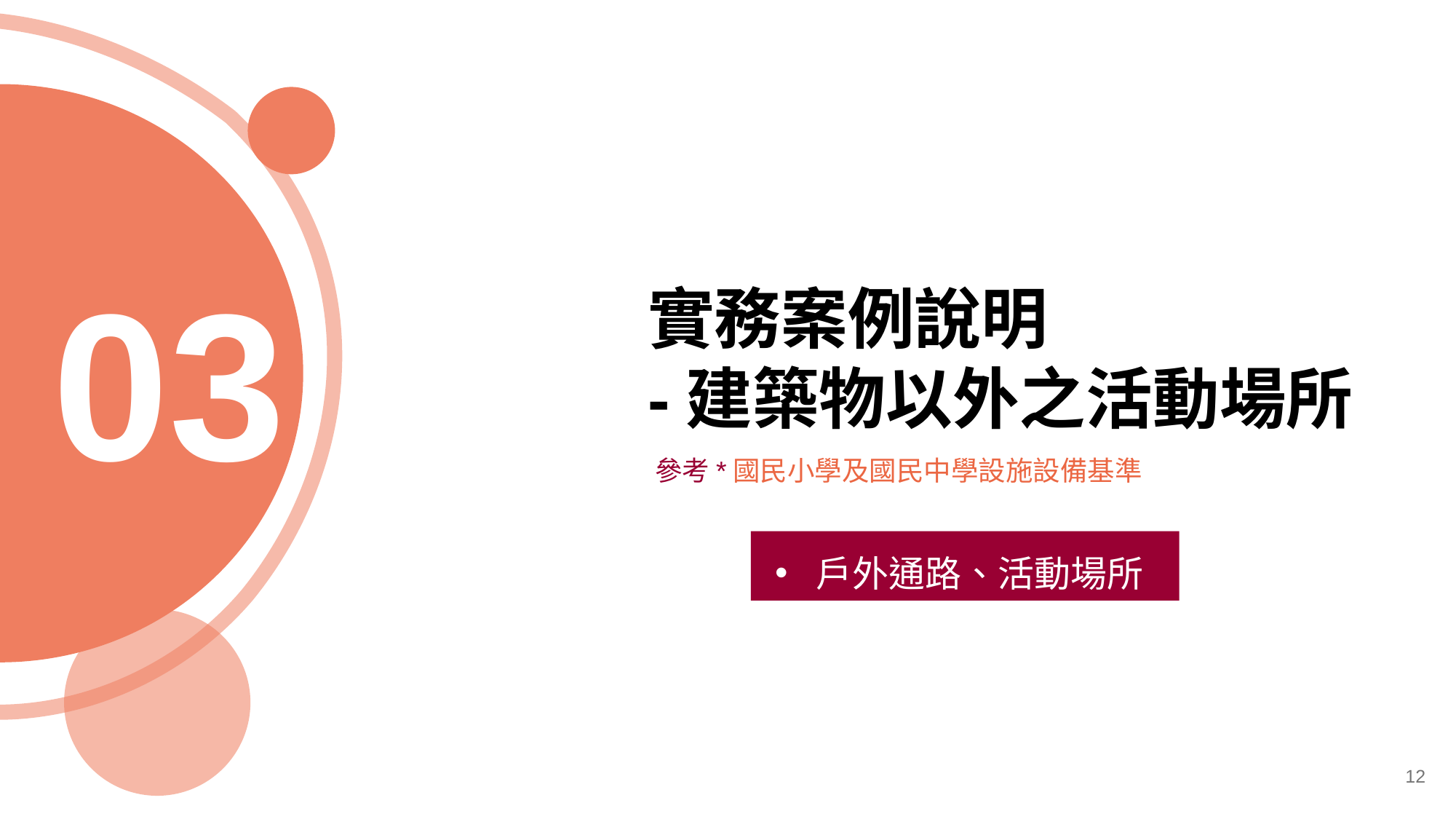

建築物以外之活動場所：
學校內公共建築物以外之活動場所，尚無目的事業專法規範，爱納入本要點規範之範疇。

03
實務案例說明
-建築物以外之活動場所
參考*國民小學及國民中學設施設備基準

戶外通路、活動場所

12